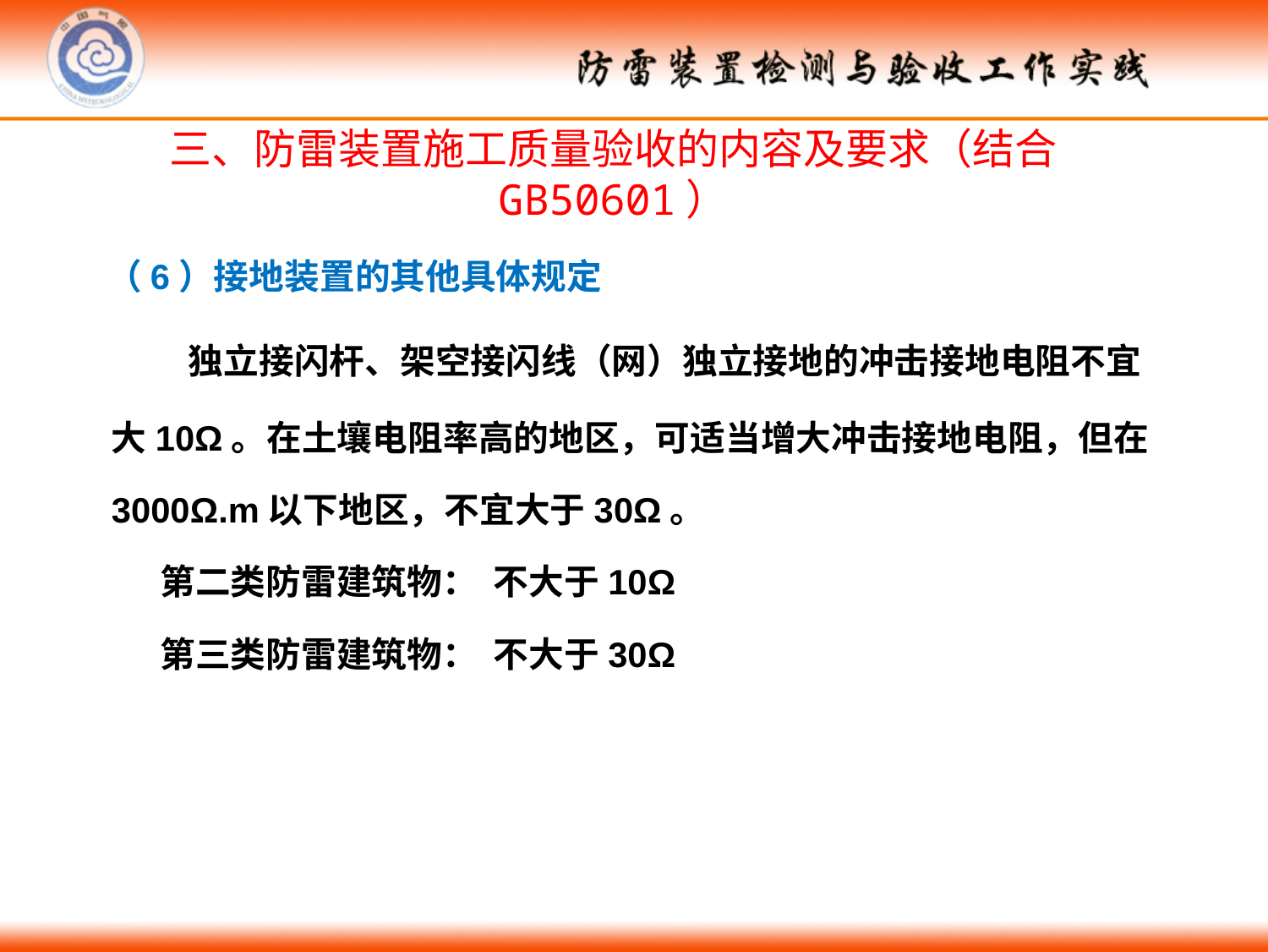

三、防雷装置施工质量验收的内容及要求（结合GB50601）
（6）接地装置的其他具体规定
     独立接闪杆、架空接闪线（网）独立接地的冲击接地电阻不宜大10Ω。在土壤电阻率高的地区，可适当增大冲击接地电阻，但在3000Ω.m以下地区，不宜大于30Ω。
     第二类防雷建筑物：  不大于10Ω
     第三类防雷建筑物：  不大于30Ω